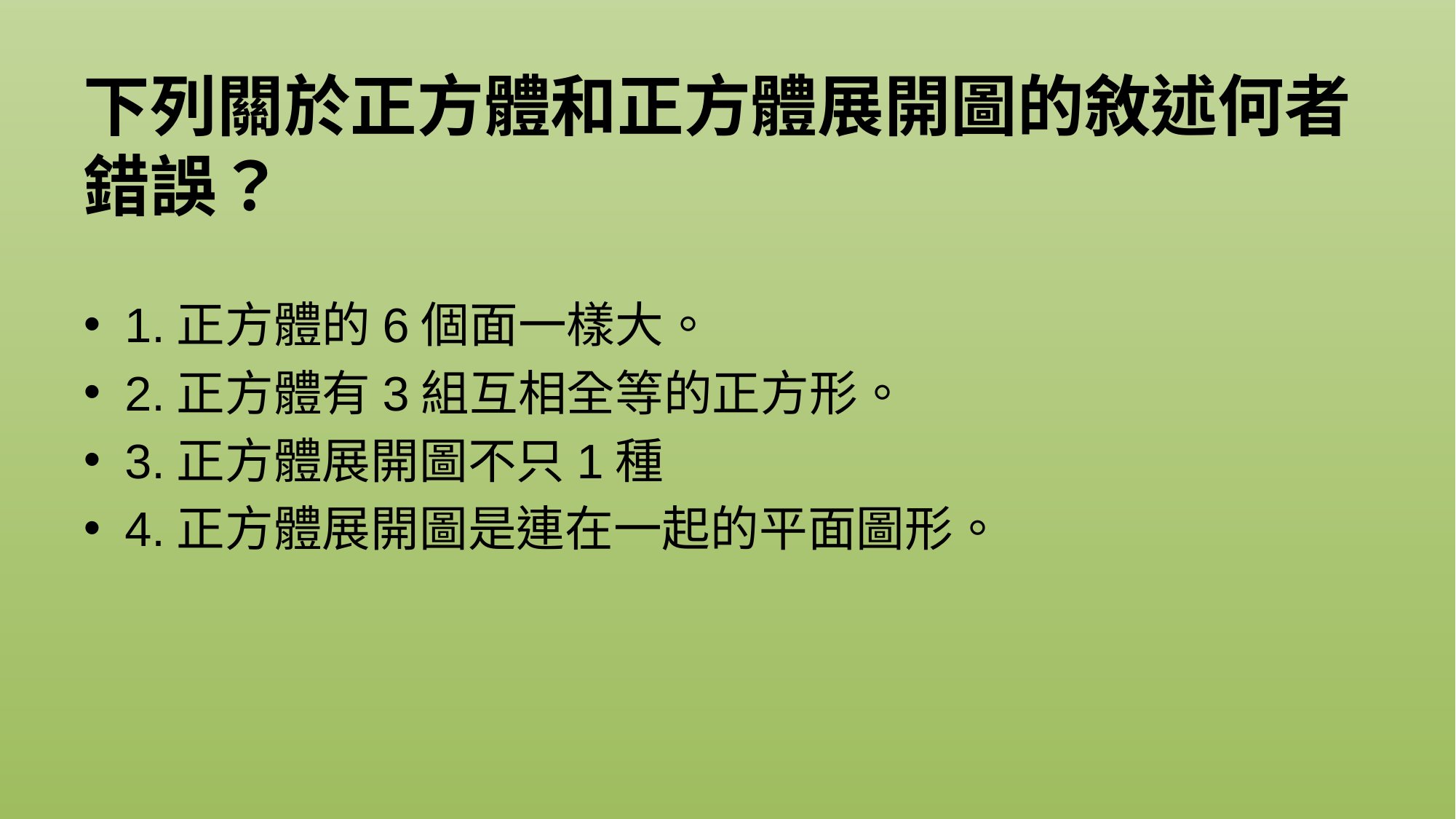

# 下列關於正方體和正方體展開圖的敘述何者錯誤？
1.正方體的6個面一樣大。
2.正方體有3組互相全等的正方形。
3.正方體展開圖不只1種
4.正方體展開圖是連在一起的平面圖形。